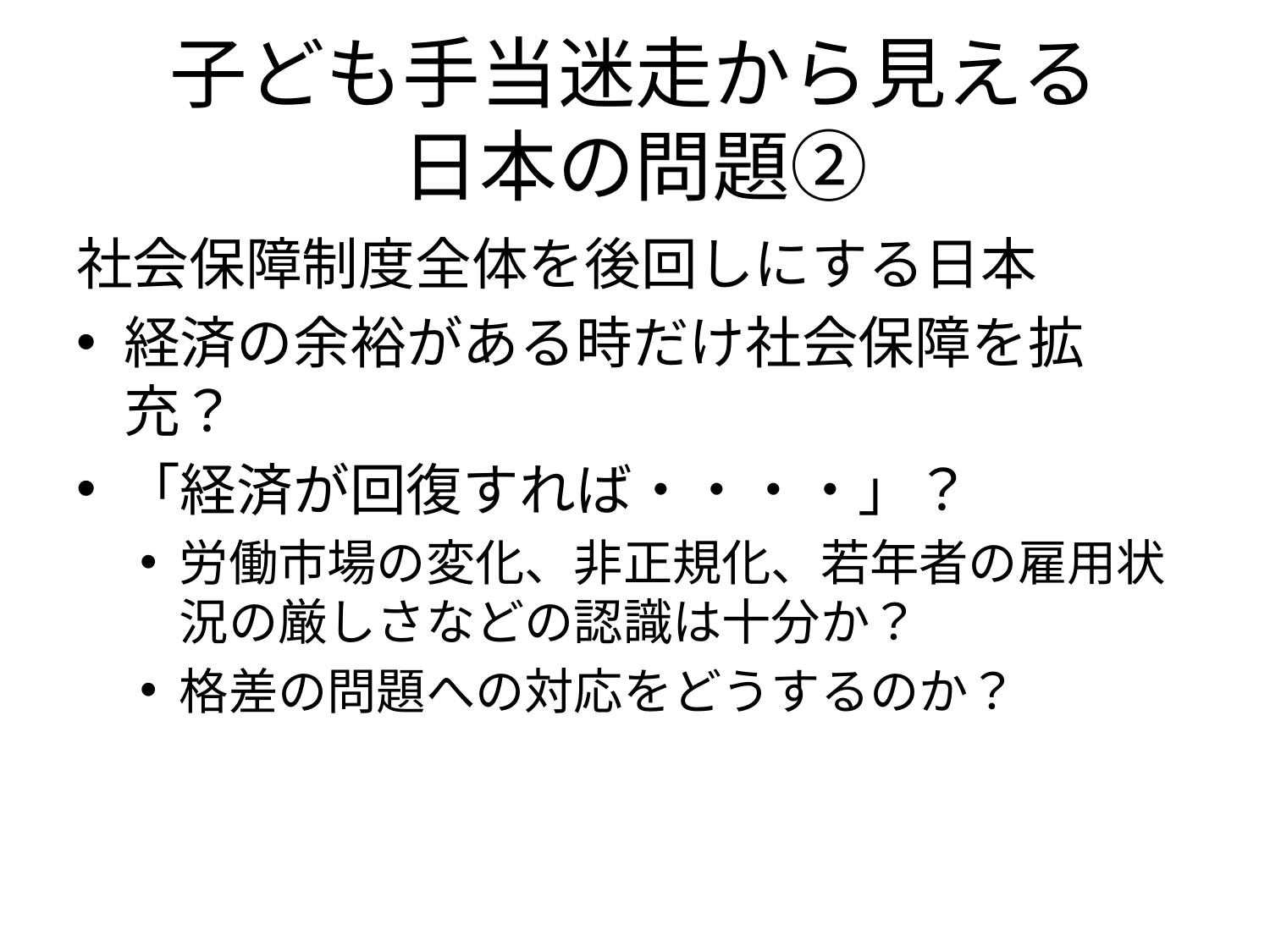

# 子ども手当迷走から見える 日本の問題②
社会保障制度全体を後回しにする日本
経済の余裕がある時だけ社会保障を拡充？
「経済が回復すれば・・・・」？
労働市場の変化、非正規化、若年者の雇用状況の厳しさなどの認識は十分か？
格差の問題への対応をどうするのか？